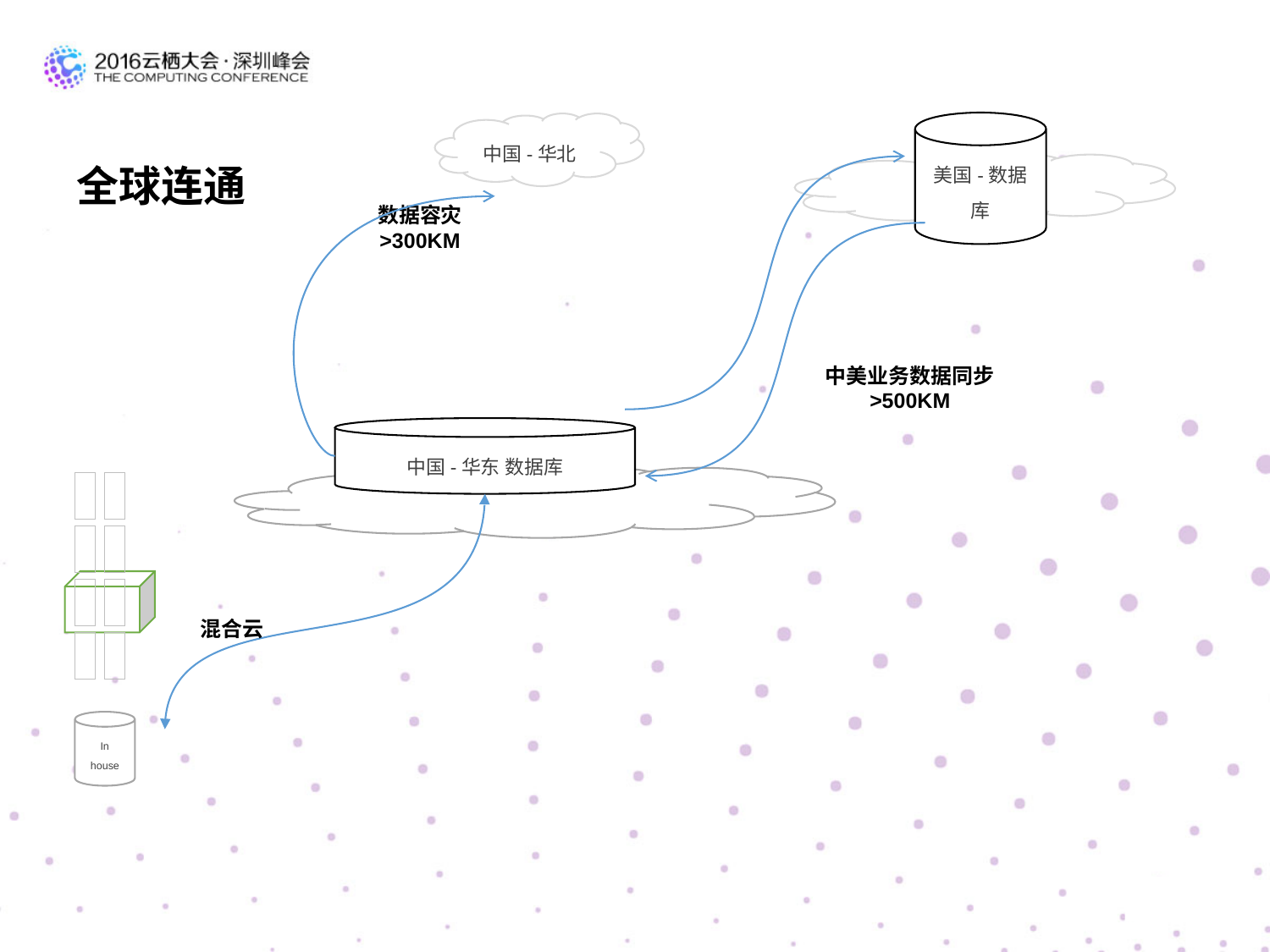

中国-华北
美国-数据库
全球连通

数据容灾
>300KM
中美业务数据同步
>500KM
中国-华东 数据库

In house
混合云